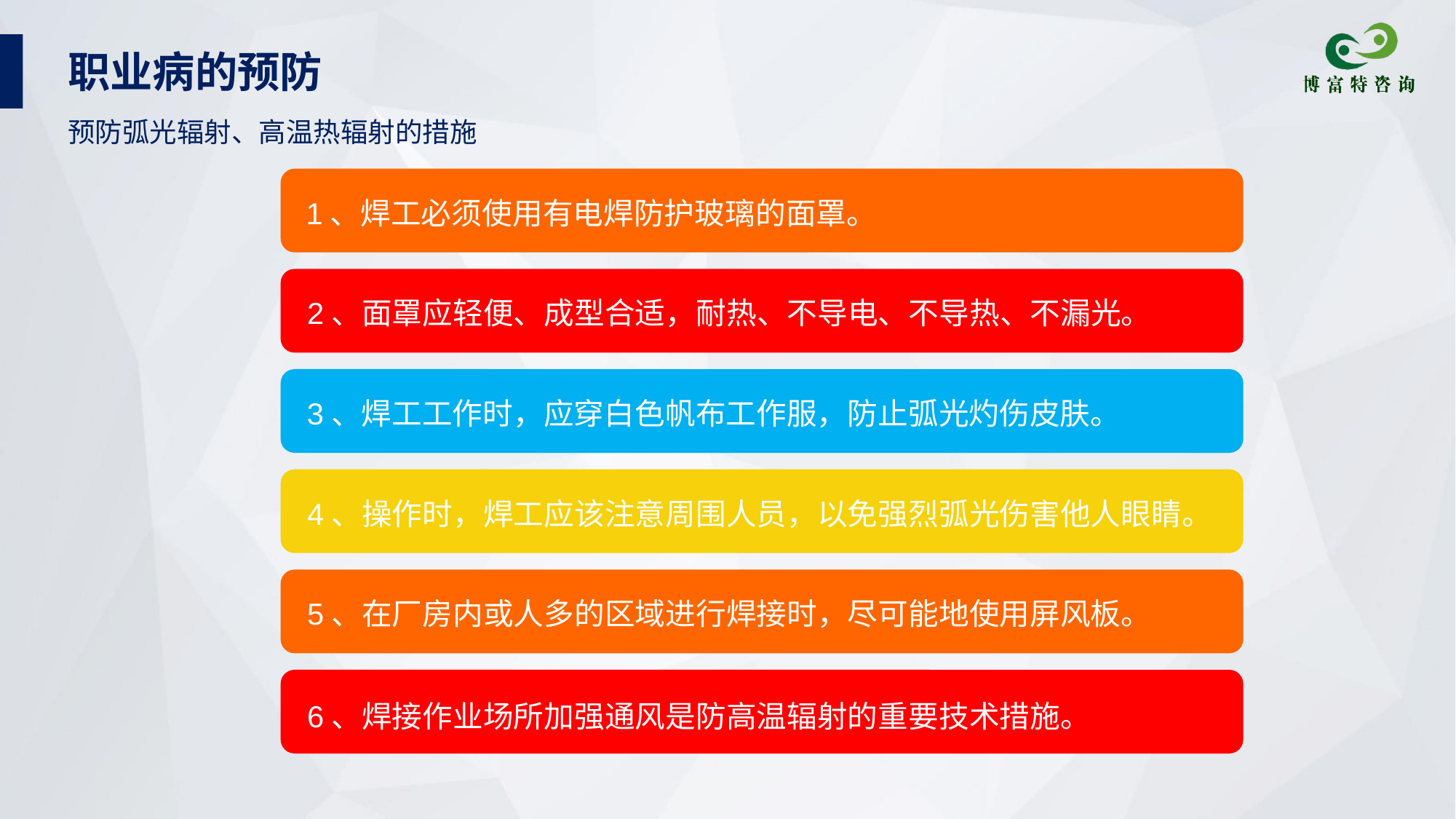

职业病的预防
预防弧光辐射、高温热辐射的措施

1、焊工必须使用有电焊防护玻璃的面罩。

2、面罩应轻便、成型合适，耐热、不导电、不导热、不漏光。

3、焊工工作时，应穿白色帆布工作服，防止弧光灼伤皮肤。

4、操作时，焊工应该注意周围人员，以免强烈弧光伤害他人眼睛。

5、在厂房内或人多的区域进行焊接时，尽可能地使用屏风板。

6、焊接作业场所加强通风是防高温辐射的重要技术措施。